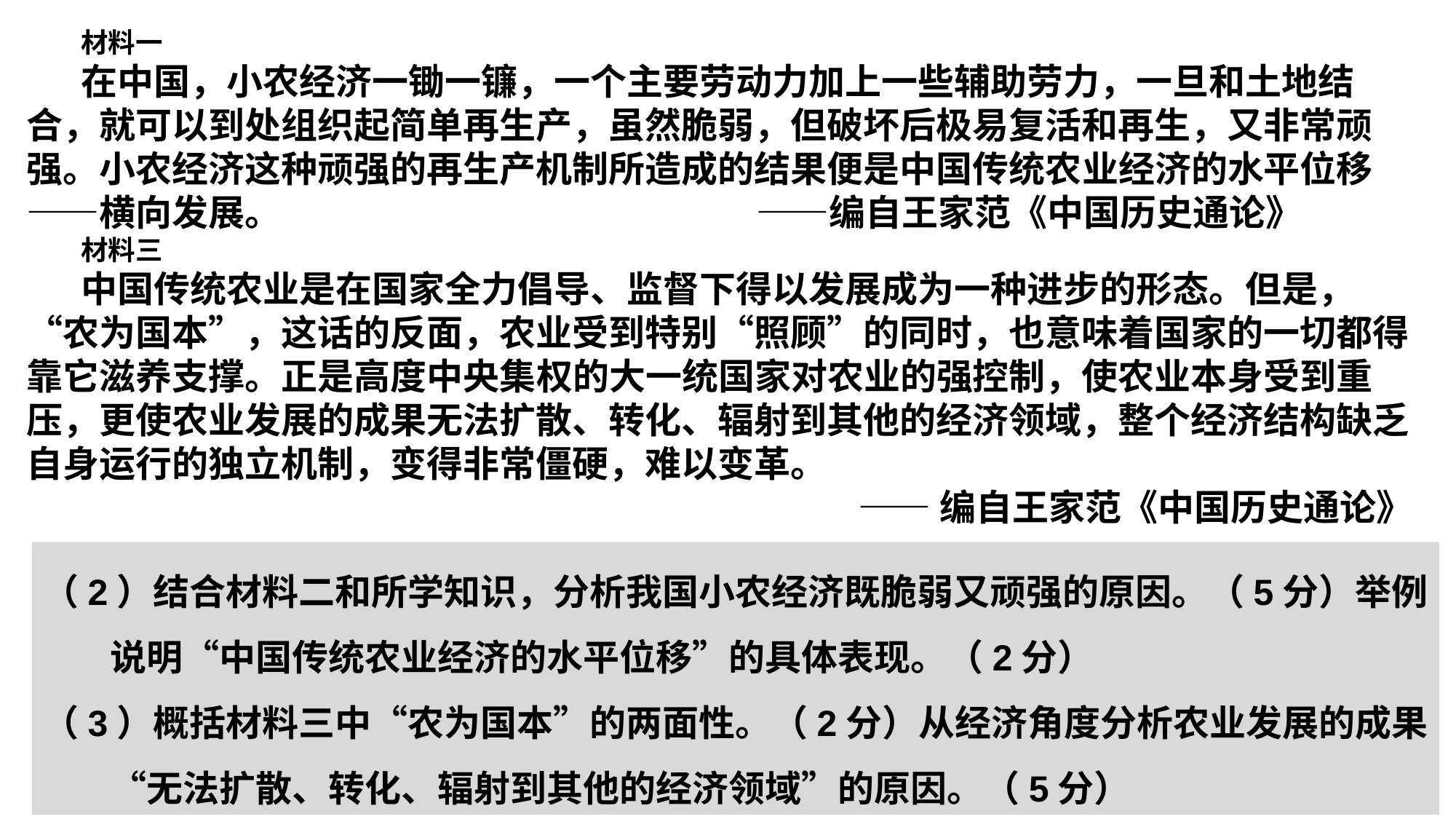

材料一
在中国，小农经济一锄一镰，一个主要劳动力加上一些辅助劳力，一旦和土地结合，就可以到处组织起简单再生产，虽然脆弱，但破坏后极易复活和再生，又非常顽强。小农经济这种顽强的再生产机制所造成的结果便是中国传统农业经济的水平位移——横向发展。                                                          ——编自王家范《中国历史通论》
材料三
中国传统农业是在国家全力倡导、监督下得以发展成为一种进步的形态。但是，“农为国本”，这话的反面，农业受到特别“照顾”的同时，也意味着国家的一切都得靠它滋养支撑。正是高度中央集权的大一统国家对农业的强控制，使农业本身受到重压，更使农业发展的成果无法扩散、转化、辐射到其他的经济领域，整个经济结构缺乏自身运行的独立机制，变得非常僵硬，难以变革。
——编自王家范《中国历史通论》

（2）结合材料二和所学知识，分析我国小农经济既脆弱又顽强的原因。（5分）举例说明“中国传统农业经济的水平位移”的具体表现。（2分）
（3）概括材料三中“农为国本”的两面性。（2分）从经济角度分析农业发展的成果“无法扩散、转化、辐射到其他的经济领域”的原因。（5分）